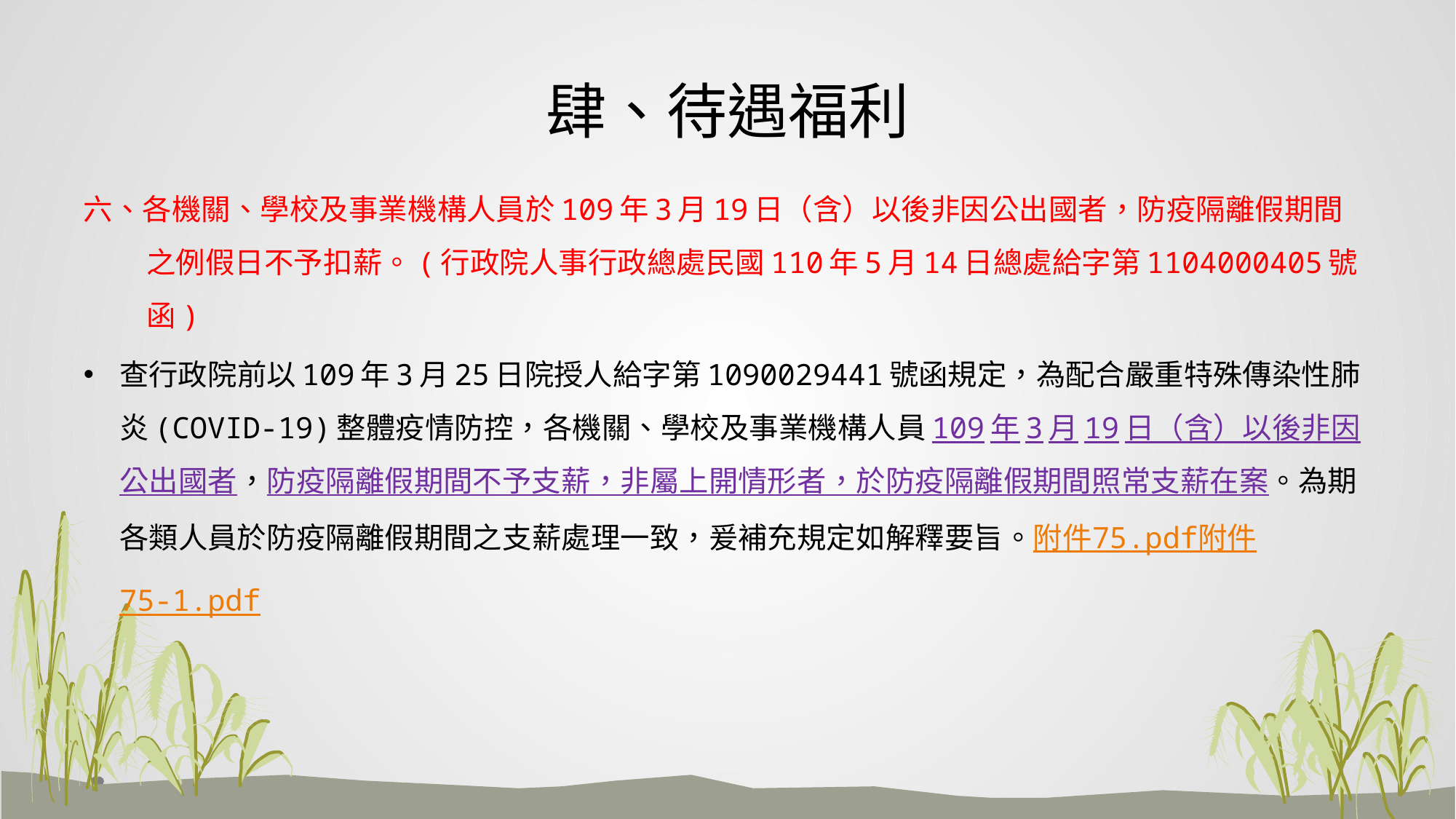

# 肆、待遇福利
六、各機關、學校及事業機構人員於109年3月19日（含）以後非因公出國者，防疫隔離假期間之例假日不予扣薪。(行政院人事行政總處民國110年5月14日總處給字第1104000405號函)
查行政院前以109年3月25日院授人給字第1090029441號函規定，為配合嚴重特殊傳染性肺炎(COVID-19)整體疫情防控，各機關、學校及事業機構人員109年3月19日（含）以後非因公出國者，防疫隔離假期間不予支薪，非屬上開情形者，於防疫隔離假期間照常支薪在案。為期各類人員於防疫隔離假期間之支薪處理一致，爰補充規定如解釋要旨。附件75.pdf附件75-1.pdf